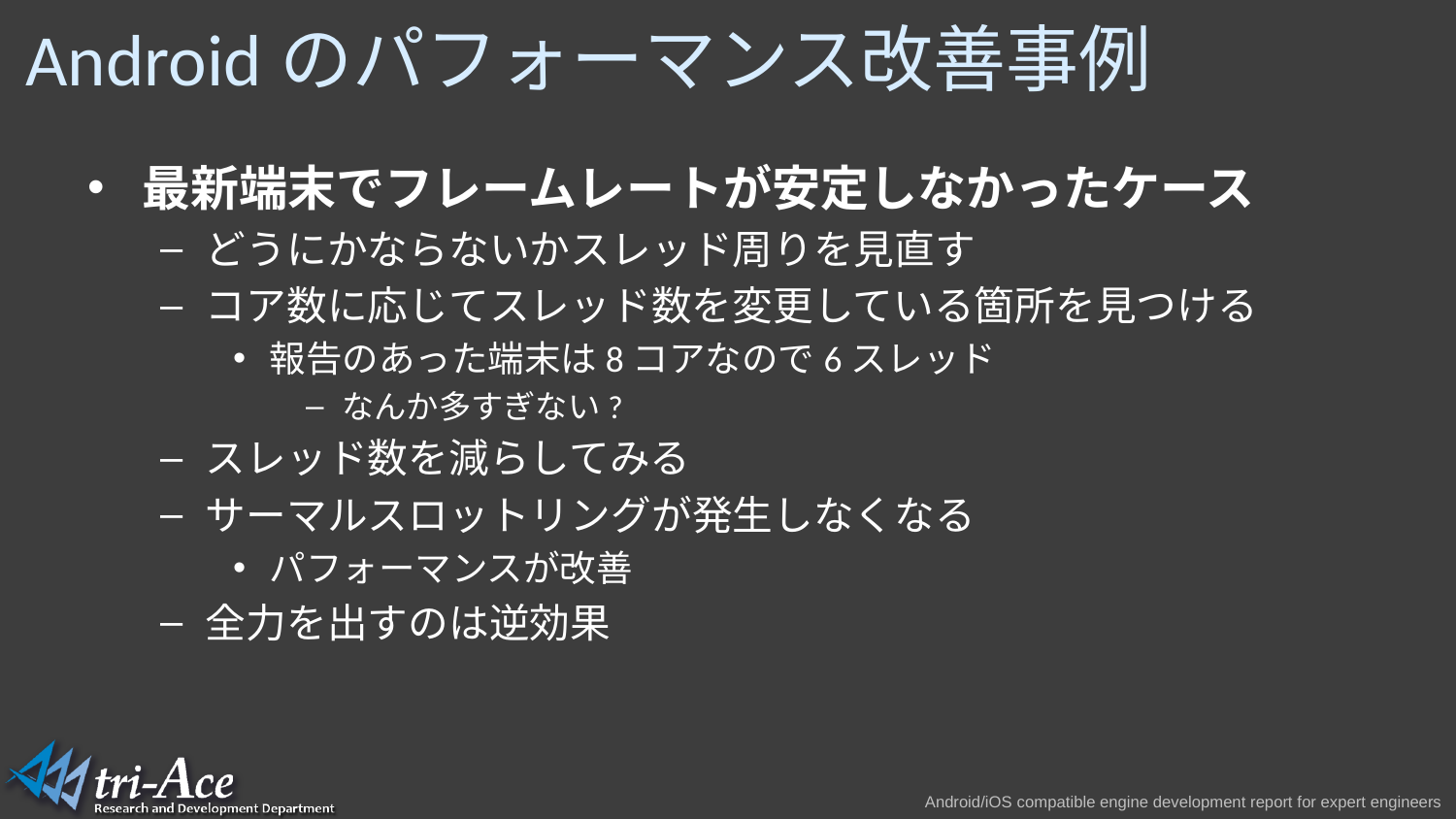

# Androidのパフォーマンス改善事例
最新端末でフレームレートが安定しなかったケース
どうにかならないかスレッド周りを見直す
コア数に応じてスレッド数を変更している箇所を見つける
報告のあった端末は8コアなので6スレッド
なんか多すぎない?
スレッド数を減らしてみる
サーマルスロットリングが発生しなくなる
パフォーマンスが改善
全力を出すのは逆効果